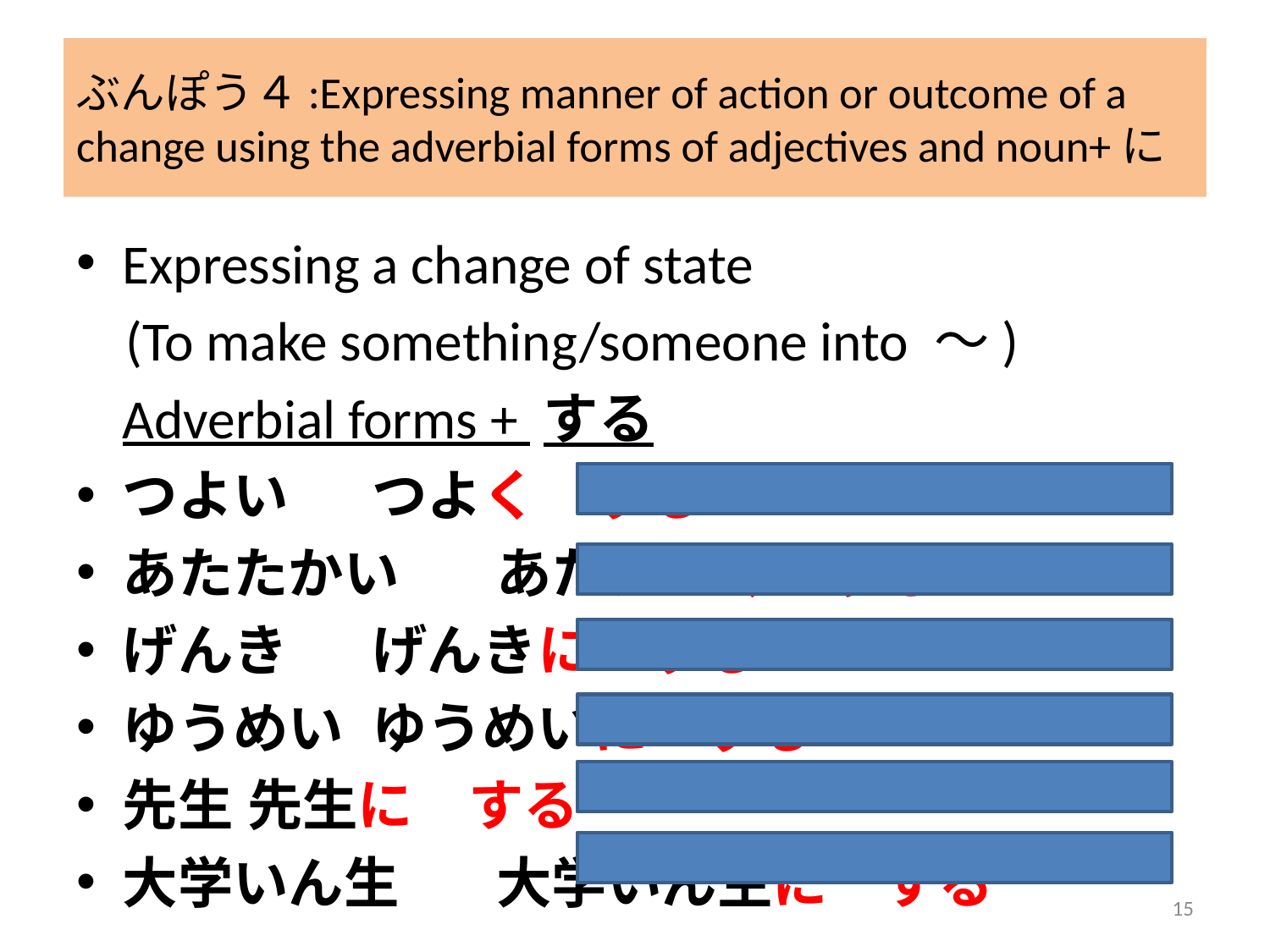

# ぶんぽう４:Expressing manner of action or outcome of a change using the adverbial forms of adjectives and noun+に
Expressing a change of state
    (To make something/someone into ～)
					Adverbial forms + する
つよい			つよく　する
あたたかい		あたたかく　する
げんき			げんきに　する
ゆうめい		ゆうめいに　する
先生			先生に　する
大学いん生		大学いん生に　する

15